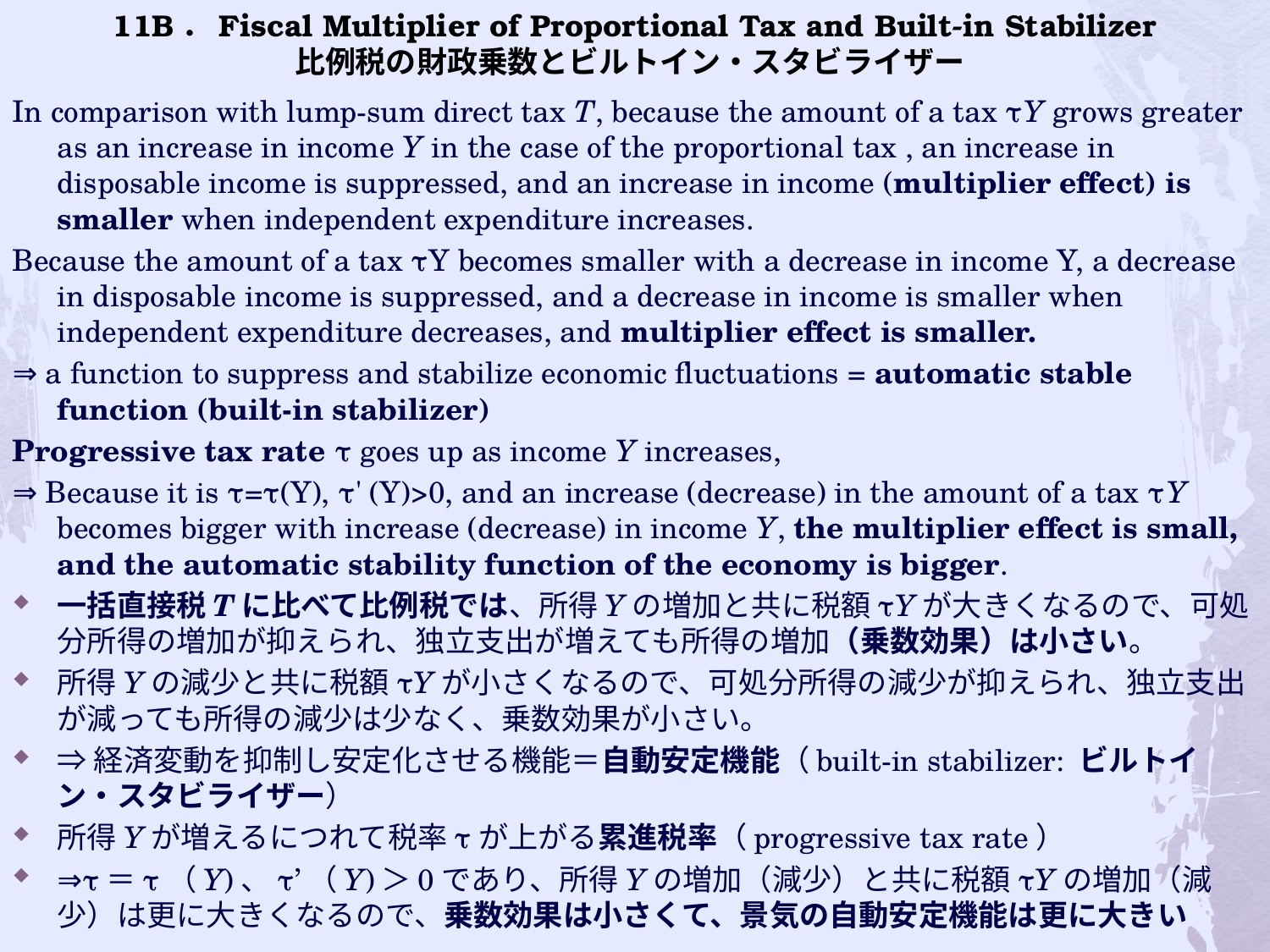

# 11B．Fiscal Multiplier of Proportional Tax and Built-in Stabilizer 比例税の財政乗数とビルトイン・スタビライザー
In comparison with lump-sum direct tax T, because the amount of a tax τY grows greater as an increase in income Y in the case of the proportional tax , an increase in disposable income is suppressed, and an increase in income (multiplier effect) is smaller when independent expenditure increases.
Because the amount of a tax τY becomes smaller with a decrease in income Y, a decrease in disposable income is suppressed, and a decrease in income is smaller when independent expenditure decreases, and multiplier effect is smaller.
⇒ a function to suppress and stabilize economic fluctuations = automatic stable function (built-in stabilizer)
Progressive tax rate τ goes up as income Y increases,
⇒ Because it is τ=τ(Y), τ' (Y)>0, and an increase (decrease) in the amount of a tax τY becomes bigger with increase (decrease) in income Y, the multiplier effect is small, and the automatic stability function of the economy is bigger.
一括直接税Tに比べて比例税では、所得Yの増加と共に税額τYが大きくなるので、可処分所得の増加が抑えられ、独立支出が増えても所得の増加（乗数効果）は小さい。
所得Yの減少と共に税額τYが小さくなるので、可処分所得の減少が抑えられ、独立支出が減っても所得の減少は少なく、乗数効果が小さい。
⇒経済変動を抑制し安定化させる機能＝自動安定機能（built-in stabilizer: ビルトイン・スタビライザー）
所得Yが増えるにつれて税率τが上がる累進税率（progressive tax rate）
⇒τ＝τ（Y)、τ’（Y)＞0であり、所得Yの増加（減少）と共に税額τYの増加（減少）は更に大きくなるので、乗数効果は小さくて、景気の自動安定機能は更に大きい